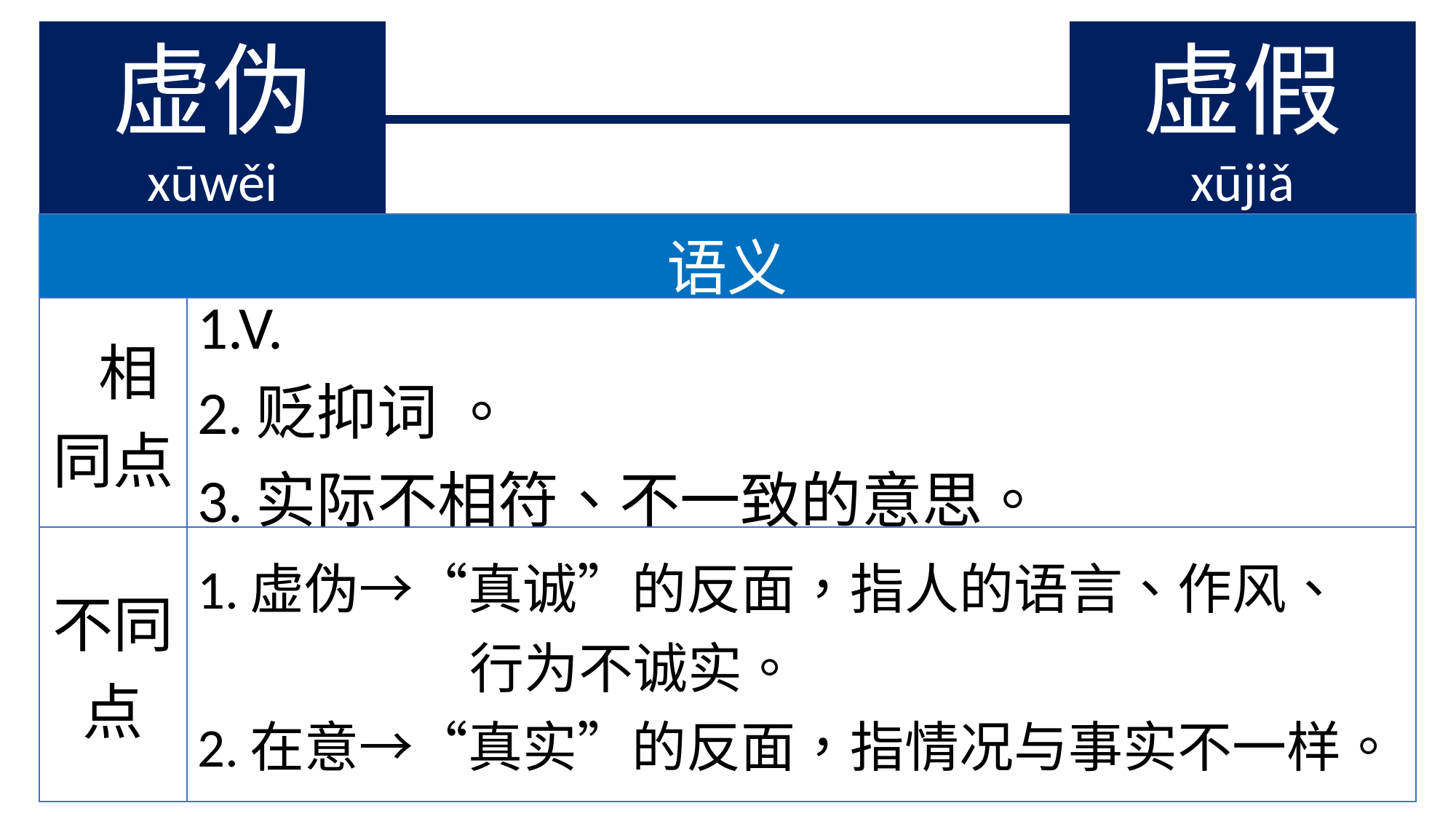

虚伪
xūwěi
虚假
xūjiǎ
| 语义 |  |
| --- | --- |
| 相同点 | 1.V. 2.贬抑词 。 3.实际不相符、不一致的意思。 |
| 不同点 | 1.虚伪→“真诚”的反面，指人的语言、作风、 行为不诚实。 2.在意→“真实”的反面，指情况与事实不一样。 |